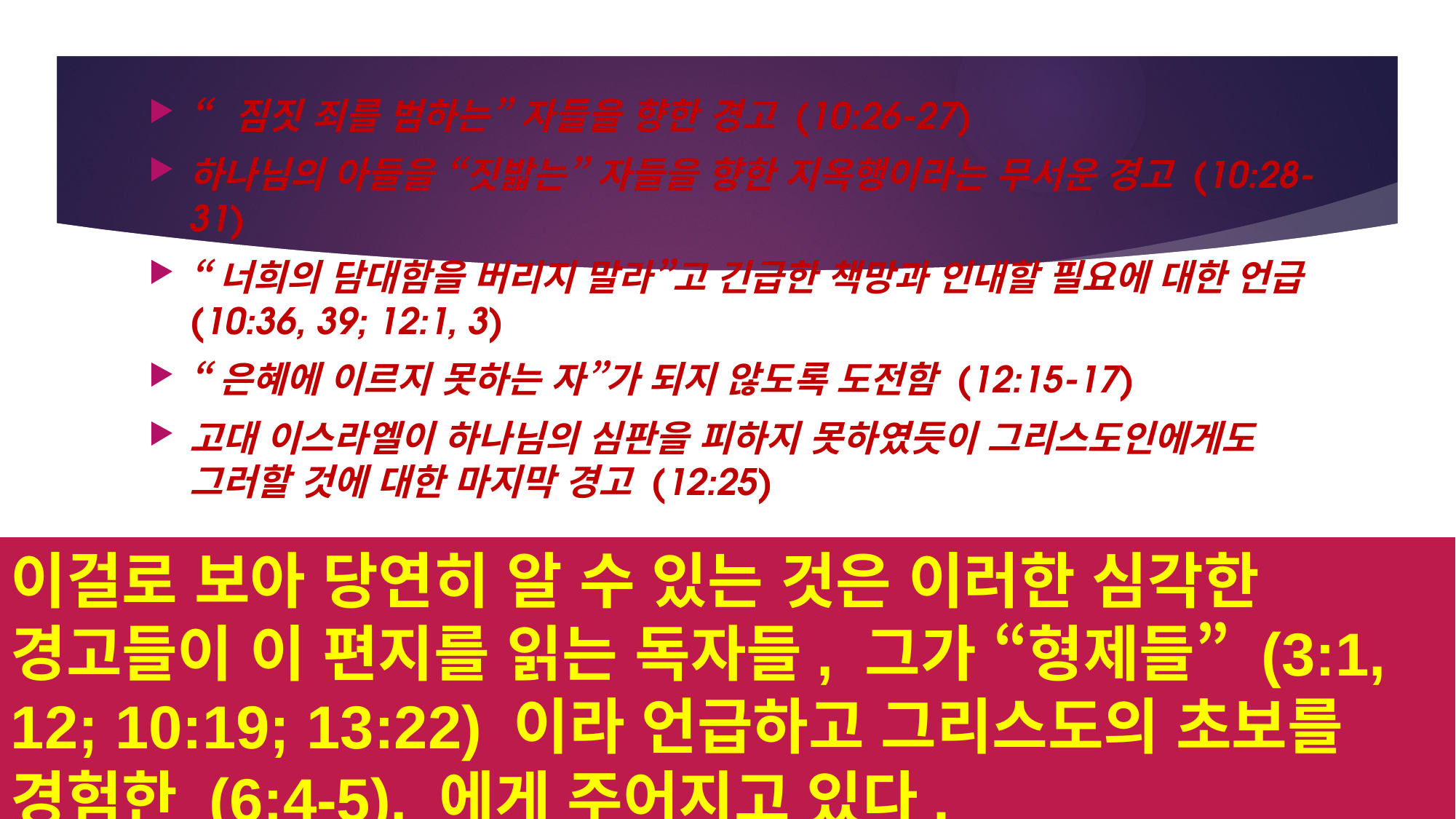

“짐짓 죄를 범하는” 자들을 향한 경고 (10:26-27)
하나님의 아들을 “짓밟는” 자들을 향한 지옥행이라는 무서운 경고 (10:28-31)
“너희의 담대함을 버리지 말라”고 긴급한 책망과 인내할 필요에 대한 언급 (10:36, 39; 12:1, 3)
“은혜에 이르지 못하는 자”가 되지 않도록 도전함 (12:15-17)
고대 이스라엘이 하나님의 심판을 피하지 못하였듯이 그리스도인에게도 그러할 것에 대한 마지막 경고 (12:25)
이걸로 보아 당연히 알 수 있는 것은 이러한 심각한 경고들이 이 편지를 읽는 독자들, 그가 “형제들” (3:1, 12; 10:19; 13:22) 이라 언급하고 그리스도의 초보를 경험한 (6:4-5), 에게 주어지고 있다.